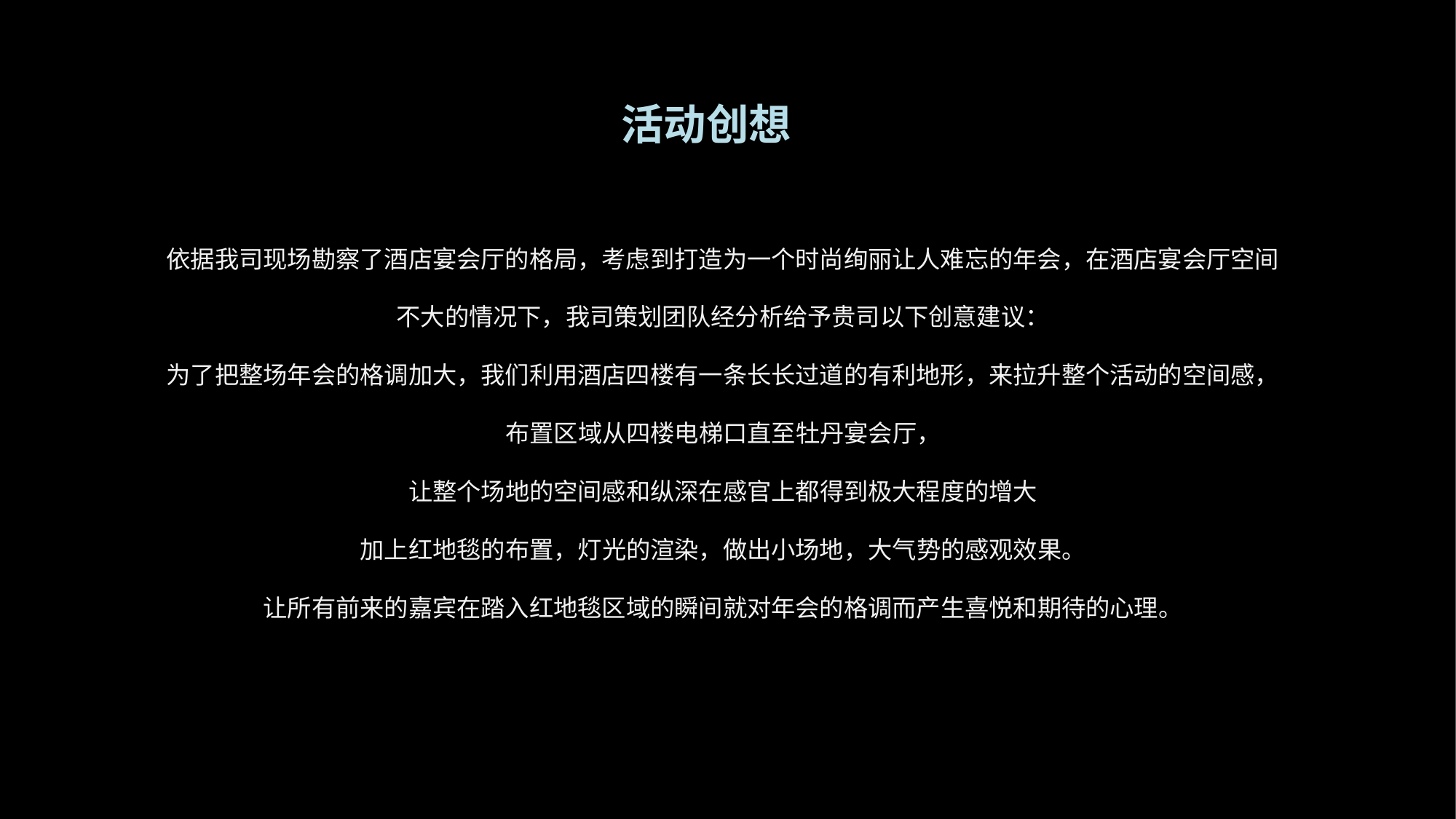

活动创想
依据我司现场勘察了酒店宴会厅的格局，考虑到打造为一个时尚绚丽让人难忘的年会，在酒店宴会厅空间不大的情况下，我司策划团队经分析给予贵司以下创意建议：
为了把整场年会的格调加大，我们利用酒店四楼有一条长长过道的有利地形，来拉升整个活动的空间感，布置区域从四楼电梯口直至牡丹宴会厅，
让整个场地的空间感和纵深在感官上都得到极大程度的增大
加上红地毯的布置，灯光的渲染，做出小场地，大气势的感观效果。
让所有前来的嘉宾在踏入红地毯区域的瞬间就对年会的格调而产生喜悦和期待的心理。